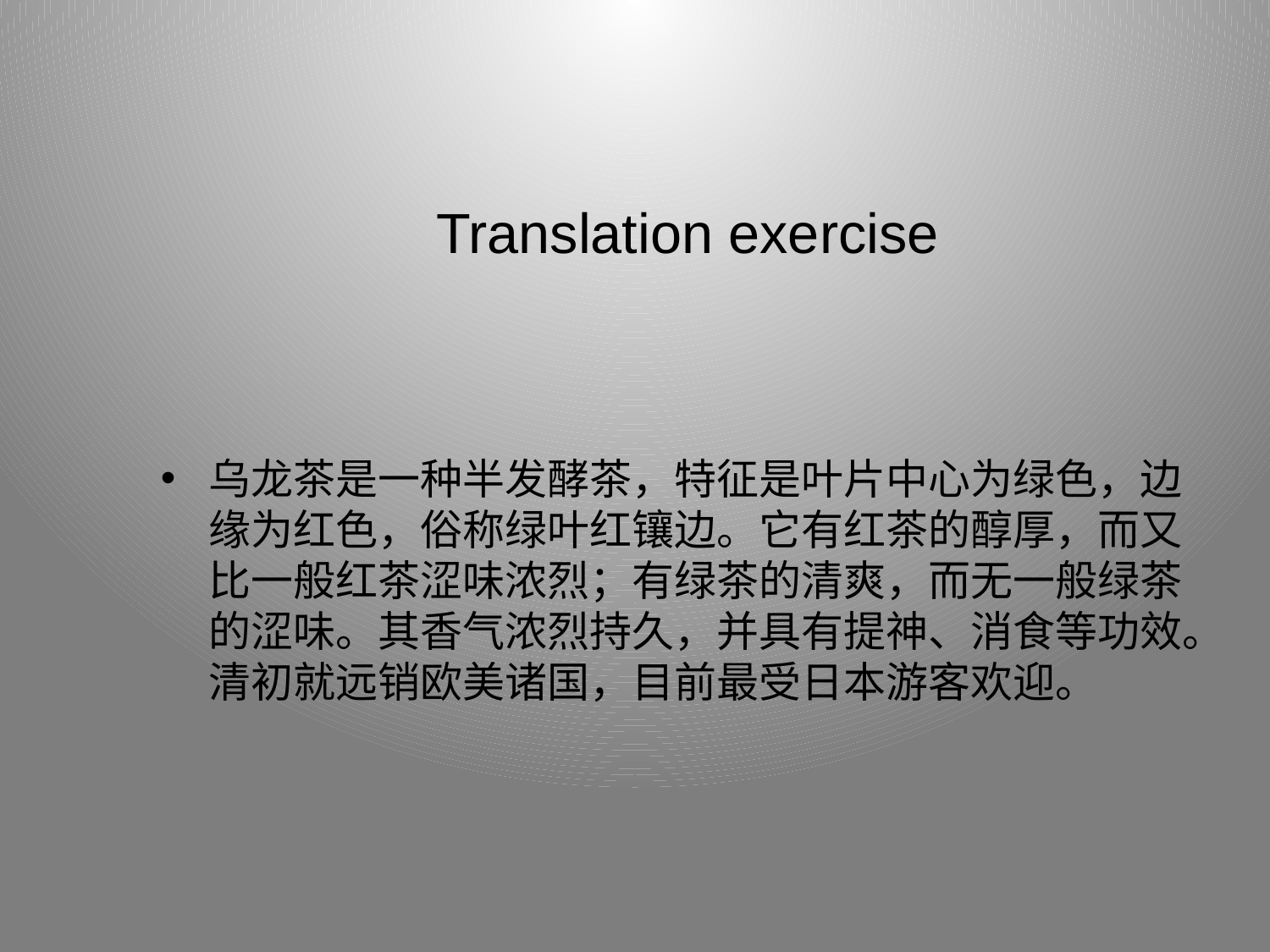

# Translation exercise
乌龙茶是一种半发酵茶，特征是叶片中心为绿色，边缘为红色，俗称绿叶红镶边。它有红茶的醇厚，而又比一般红茶涩味浓烈；有绿茶的清爽，而无一般绿茶的涩味。其香气浓烈持久，并具有提神、消食等功效。清初就远销欧美诸国，目前最受日本游客欢迎。